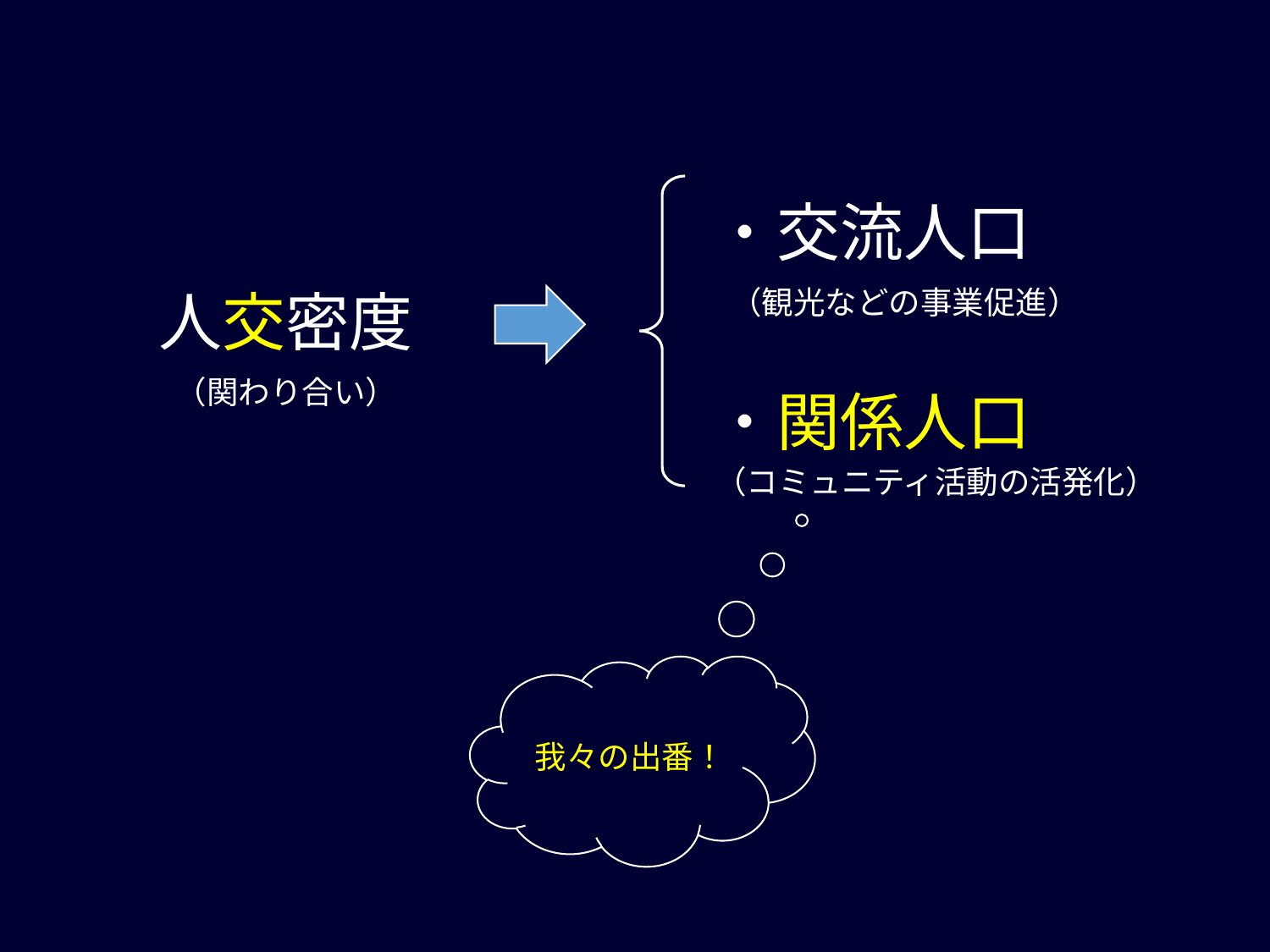

・交流人口
人交密度
（観光などの事業促進）

（関わり合い）
・関係人口
（コミュニティ活動の活発化）
我々の出番！